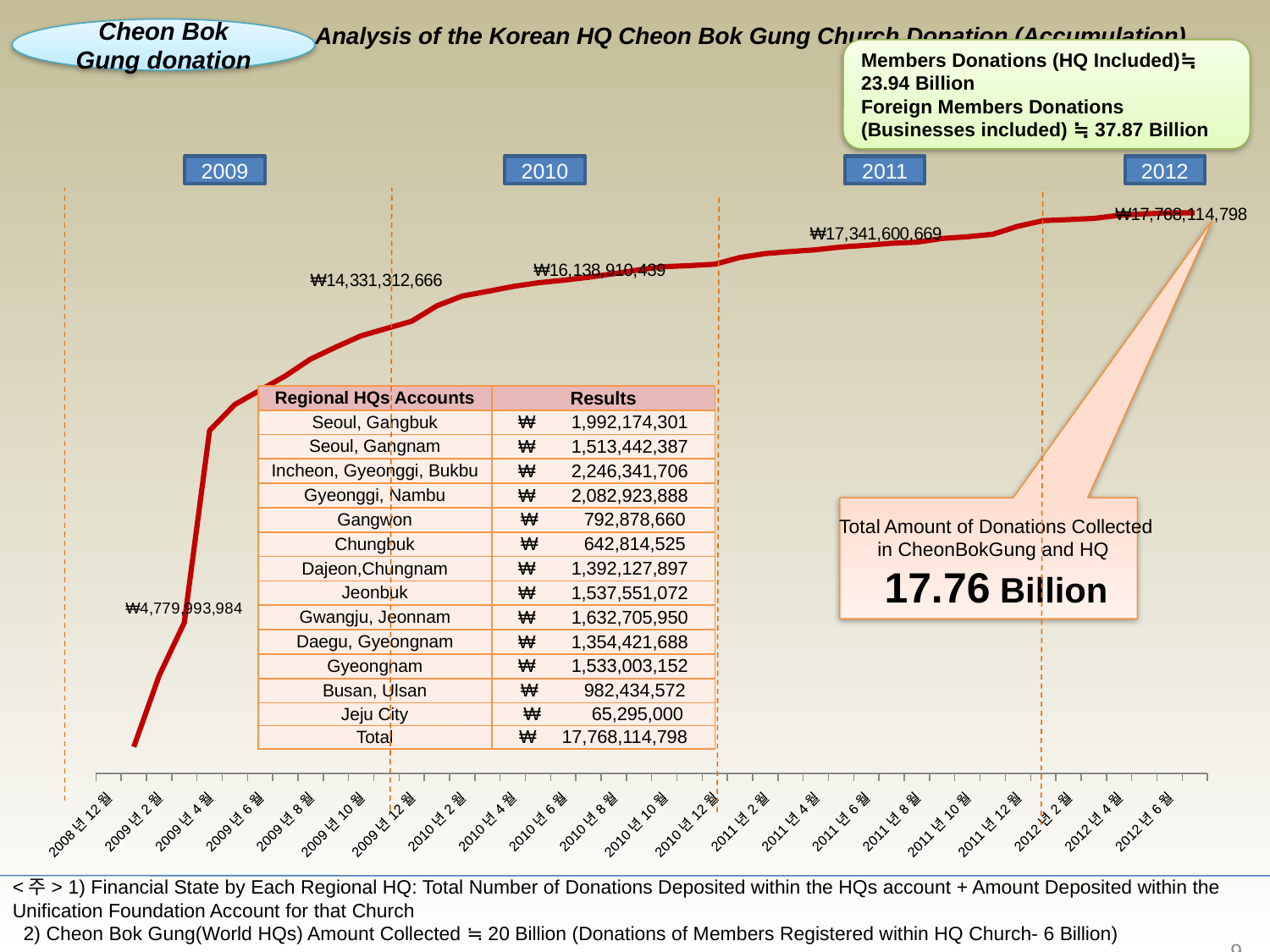

# Analysis of the Korean HQ Cheon Bok Gung Church Donation (Accumulation)
Cheon Bok Gung donation
Members Donations (HQ Included)≒ 23.94 Billion
Foreign Members Donations (Businesses included) ≒ 37.87 Billion

### Chart

| Category |  |
|---|---|
| 2008년12월 | None |
| 2009년1월 | 840969264.0 |
| 2009년2월 | 3095230654.0 |
| 2009년3월 | 4779993984.0 |
| 2009년4월 | 10868965562.0 |
| 2009년5월 | 11692146512.0 |
| 2009년6월 | 12146880512.0 |
| 2009년7월 | 12600027838.0 |
| 2009년8월 | 13133064113.0 |
| 2009년9월 | 13512739413.0 |
| 2009년10월 | 13871429666.0 |
| 2009년11월 | 14102746666.0 |
| 2009년12월 | 14331312666.0 |
| 2010년1월 | 14820924787.0 |
| 2010년2월 | 15130509957.0 |
| 2010년3월 | 15277861537.0 |
| 2010년4월 | 15432659156.0 |
| 2010년5월 | 15549362166.0 |
| 2010년6월 | 15629596126.0 |
| 2010년7월 | 15725427061.0 |
| 2010년8월 | 15838050061.0 |
| 2010년9월 | 15961564061.0 |
| 2010년10월 | 16060403549.0 |
| 2010년11월 | 16093586359.0 |
| 2010년12월 | 16138910439.0 |
| 2011년1월 | 16354129843.0 |
| 2011년2월 | 16476257573.0 |
| 2011년3월 | 16540417873.0 |
| 2011년4월 | 16596416465.0 |
| 2011년5월 | 16685141072.0 |
| 2011년6월 | 16737602202.0 |
| 2011년7월 | 16802230745.0 |
| 2011년8월 | 16837194745.0 |
| 2011년9월 | 16954815755.0 |
| 2011년10월 | 17009324349.0 |
| 2011년11월 | 17086579669.0 |
| 2011년12월 | 17341600669.0 |
| 2012년1월 | 17519758264.0 |
| 2012년2월 | 17553206194.0 |
| 2012년3월 | 17591342934.0 |
| 2012년4월 | 17686752289.0 |
| 2012년5월 | 17735400759.0 |
| 2012년6월 | 17766297829.0 |
2009
2010
2011
2012
| Regional HQs Accounts | Results |
| --- | --- |
| Seoul, Gangbuk | ₩ 1,992,174,301 |
| Seoul, Gangnam | ₩ 1,513,442,387 |
| Incheon, Gyeonggi, Bukbu | ₩ 2,246,341,706 |
| Gyeonggi, Nambu | ₩ 2,082,923,888 |
| Gangwon | ₩ 792,878,660 |
| Chungbuk | ₩ 642,814,525 |
| Dajeon,Chungnam | ₩ 1,392,127,897 |
| Jeonbuk | ₩ 1,537,551,072 |
| Gwangju, Jeonnam | ₩ 1,632,705,950 |
| Daegu, Gyeongnam | ₩ 1,354,421,688 |
| Gyeongnam | ₩ 1,533,003,152 |
| Busan, Ulsan | ₩ 982,434,572 |
| Jeju City | ₩ 65,295,000 |
| Total | ₩ 17,768,114,798 |

Total Amount of Donations Collected in CheonBokGung and HQ
17.76 Billion
<주> 1) Financial State by Each Regional HQ: Total Number of Donations Deposited within the HQs account + Amount Deposited within the Unification Foundation Account for that Church
  2) Cheon Bok Gung(World HQs) Amount Collected ≒ 20 Billion (Donations of Members Registered within HQ Church- 6 Billion)
9